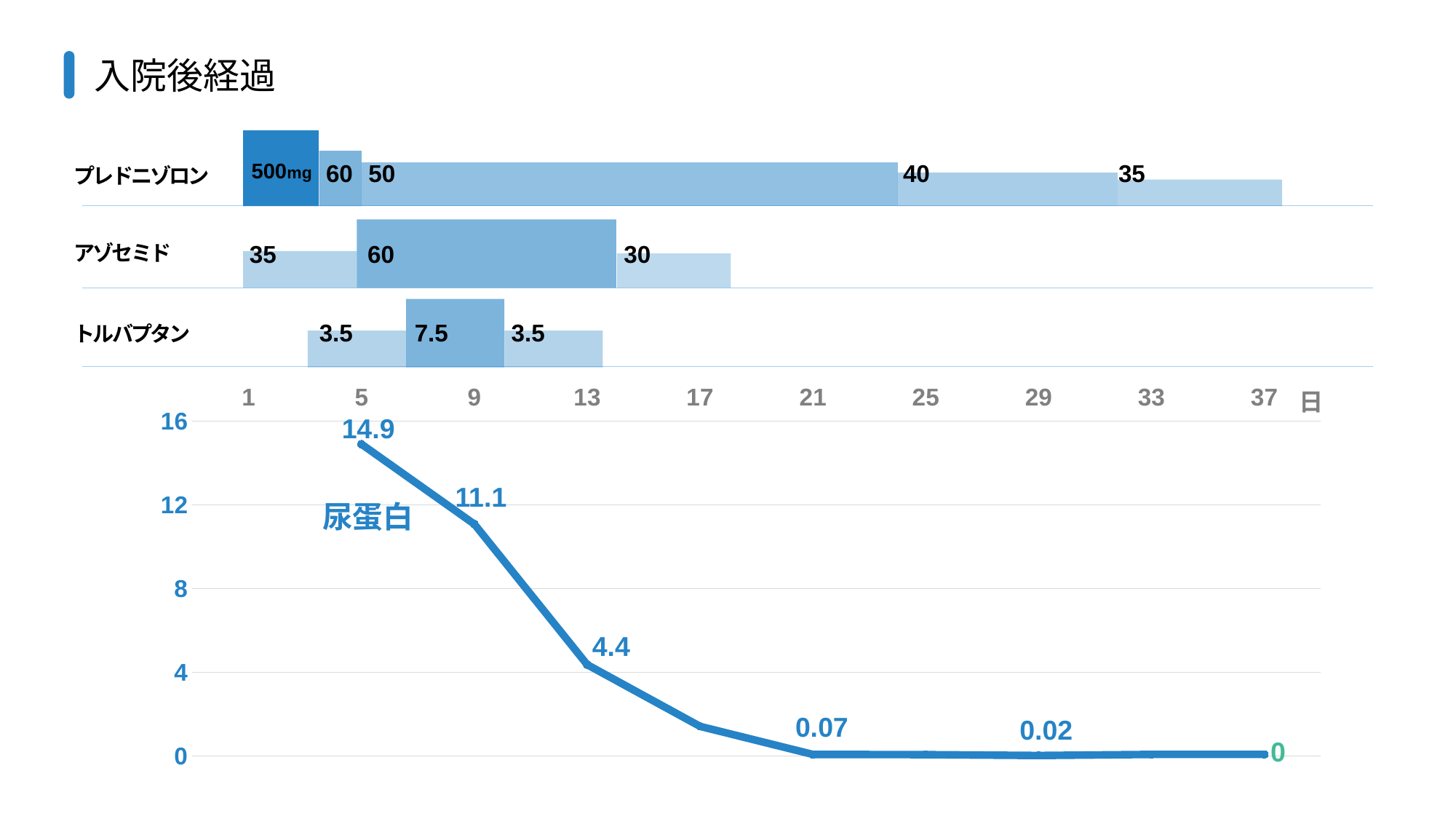

入院後経過

プレドニゾロン
500mg
60
50
40
35

アゾセミド
35
60
30

トルバプタン
3.5
7.5
3.5

### Chart

| Category | 尿蛋白 |
|---|---|
| 1 | None |
| 5 | 14.9 |
| 9 | 11.08 |
| 13 | 4.36 |
| 17 | 1.41 |
| 21 | 0.07 |
| 25 | 0.06 |
| 29 | 0.02 |
| 33 | 0.07 |
| 37 | 0.07 |
日
14.9
11.1
尿蛋白
4.4
0.07
0.02
0